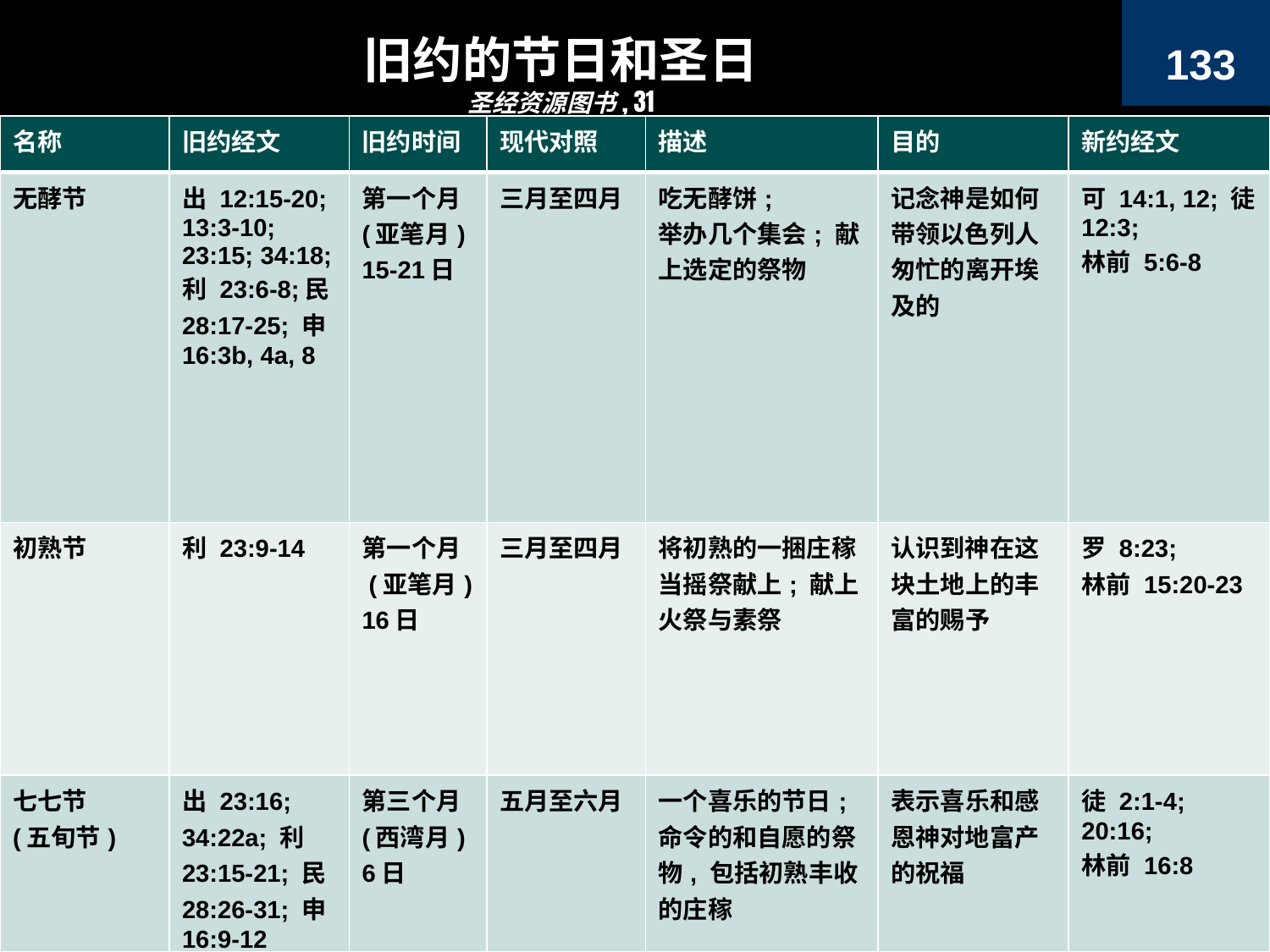

旧约的节日和圣日
133
圣经资源图书, 31
| 名称 | 旧约经文 | 旧约时间 | 现代对照 | 描述 | 目的 | 新约经文 |
| --- | --- | --- | --- | --- | --- | --- |
| 无酵节 | 出 12:15-20; 13:3-10; 23:15; 34:18; 利 23:6-8;民 28:17-25; 申 16:3b, 4a, 8 | 第一个月 (亚笔月) 15-21日 | 三月至四月 | 吃无酵饼; 举办几个集会; 献上选定的祭物 | 记念神是如何带领以色列人匆忙的离开埃及的 | 可 14:1, 12; 徒 12:3; 林前 5:6-8 |
| 初熟节 | 利 23:9-14 | 第一个月 (亚笔月) 16日 | 三月至四月 | 将初熟的一捆庄稼当摇祭献上; 献上火祭与素祭 | 认识到神在这块土地上的丰富的赐予 | 罗 8:23; 林前 15:20-23 |
| 七七节 (五旬节) | 出 23:16; 34:22a; 利 23:15-21; 民 28:26-31; 申 16:9-12 | 第三个月 (西湾月) 6日 | 五月至六月 | 一个喜乐的节日; 命令的和自愿的祭物, 包括初熟丰收的庄稼 | 表示喜乐和感恩神对地富产的祝福 | 徒 2:1-4; 20:16; 林前 16:8 |